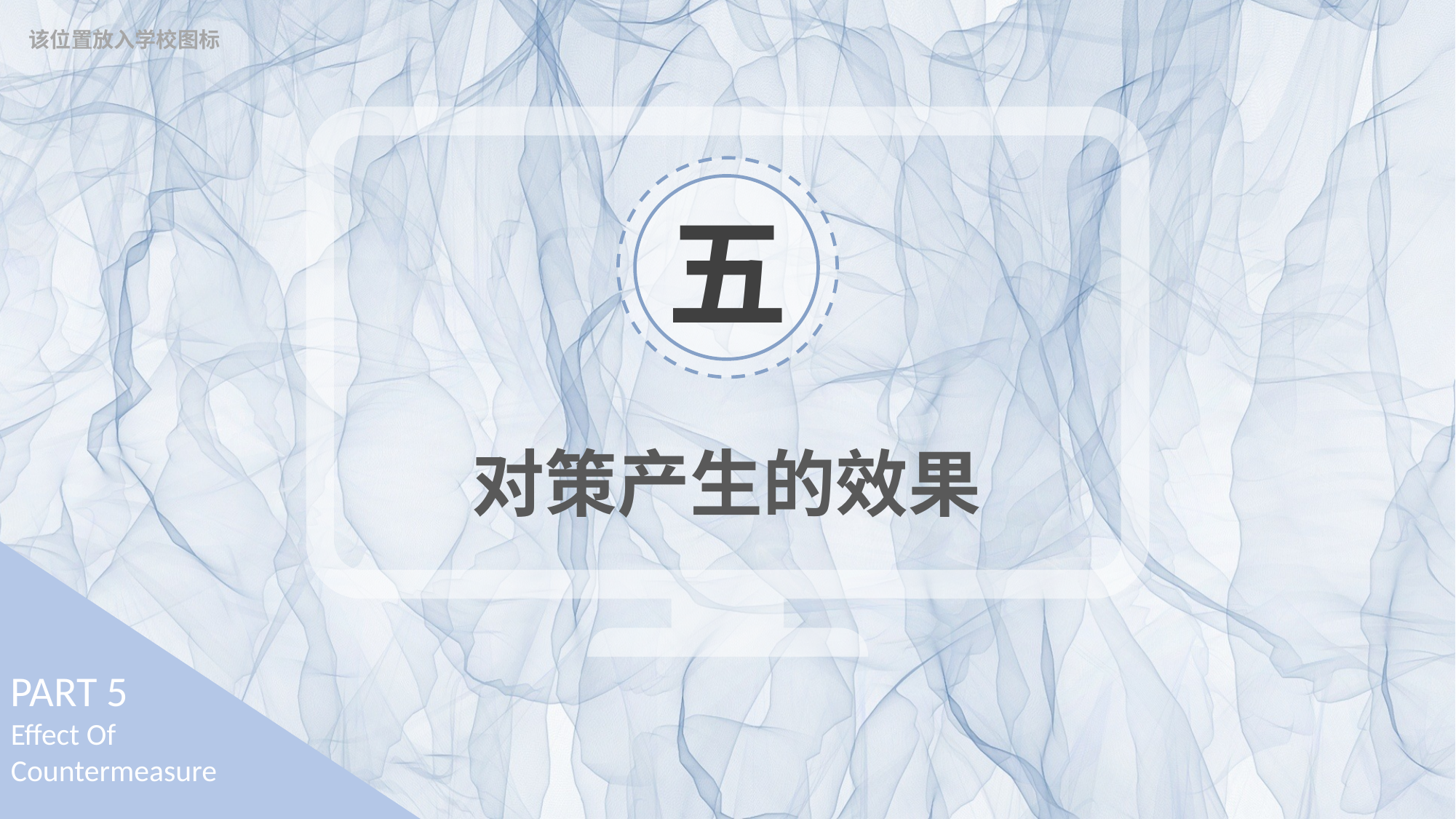

该位置放入学校图标

五
# 对策产生的效果

PART 5
Effect Of Countermeasure
19